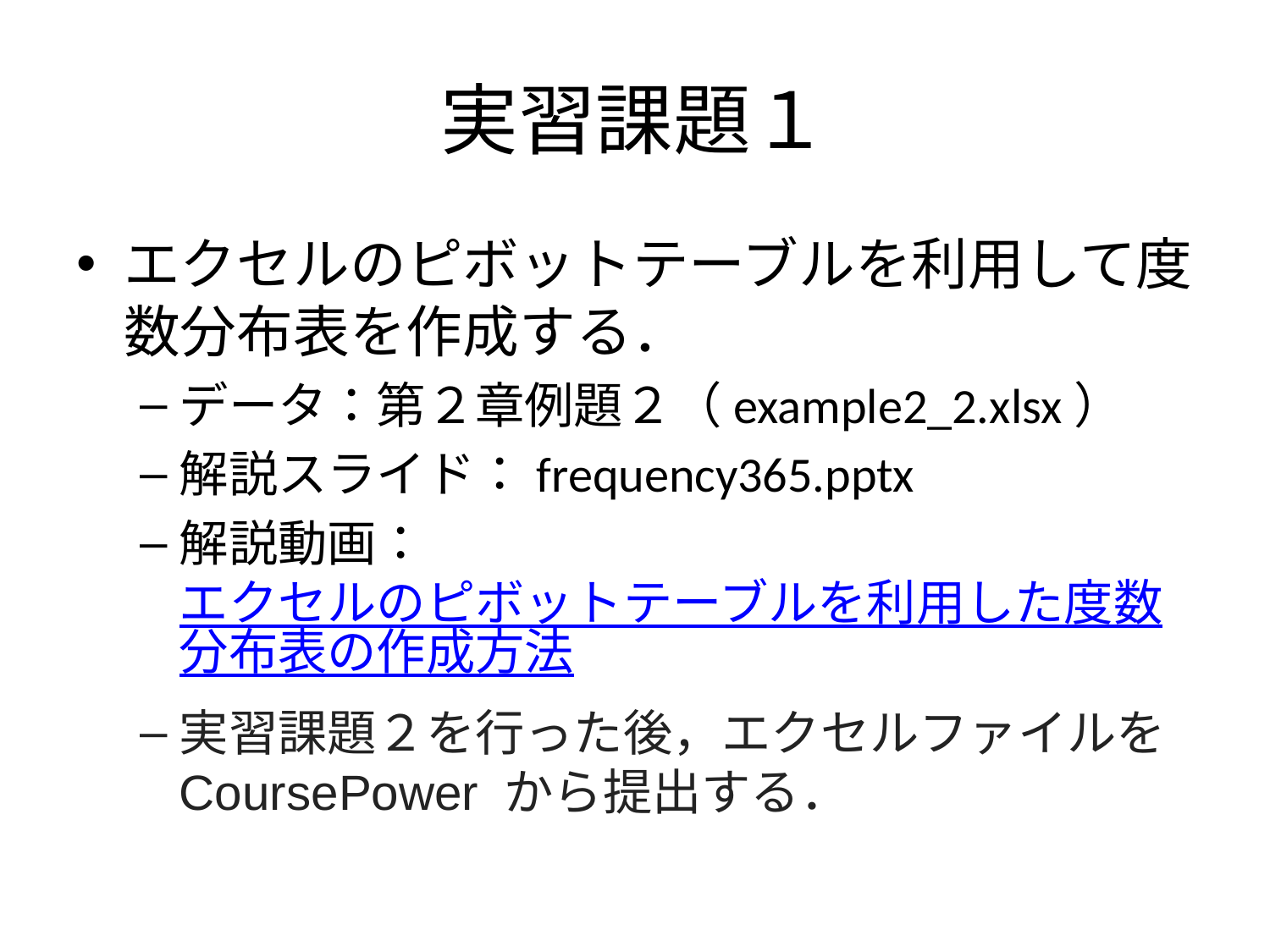

# 実習課題１
エクセルのピボットテーブルを利用して度数分布表を作成する．
データ：第２章例題２（example2_2.xlsx）
解説スライド：frequency365.pptx
解説動画：エクセルのピボットテーブルを利用した度数分布表の作成方法
実習課題２を行った後，エクセルファイルを CoursePower から提出する．